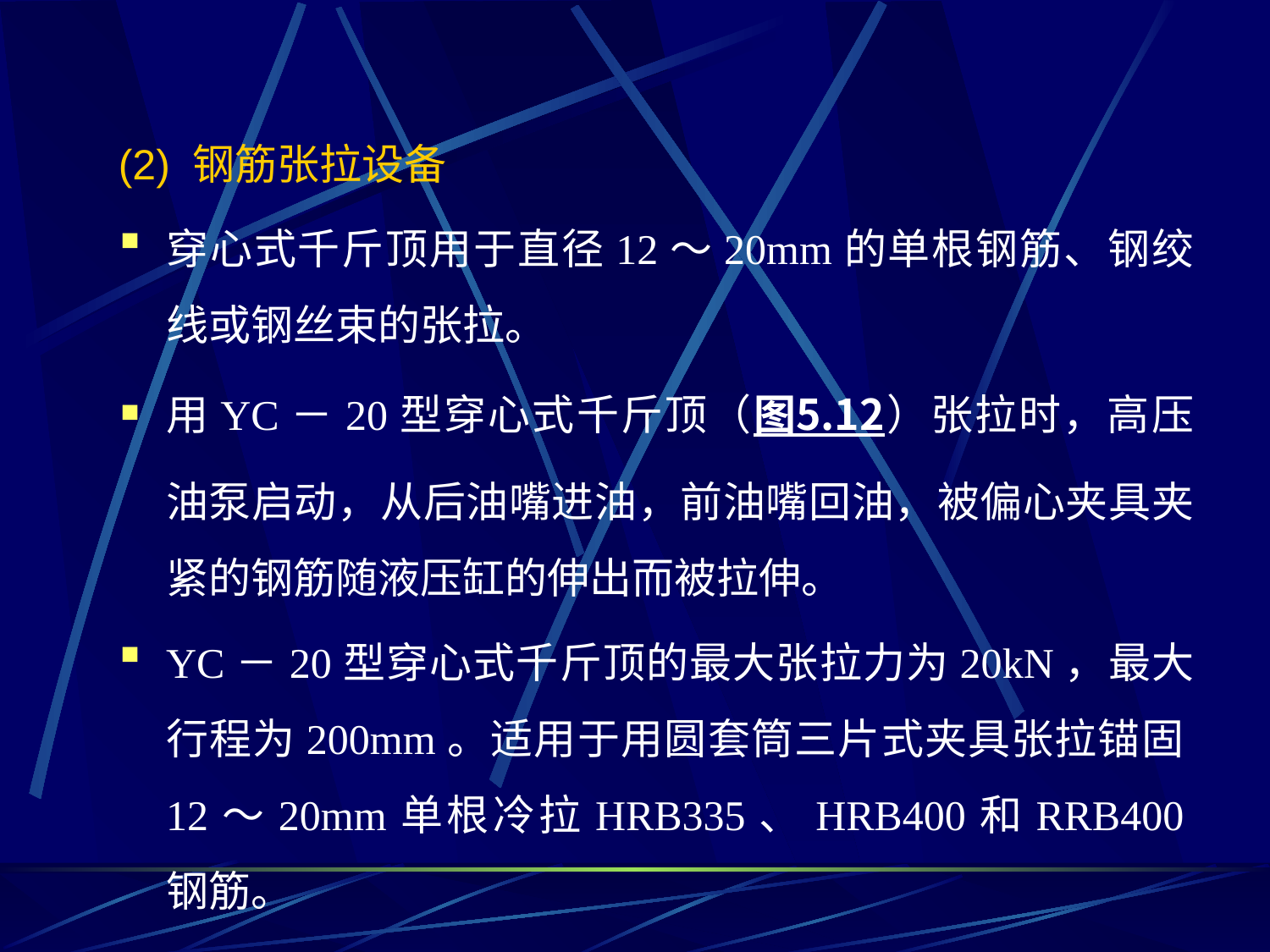

(2) 钢筋张拉设备
穿心式千斤顶用于直径12～20mm的单根钢筋、钢绞线或钢丝束的张拉。
用YC－20型穿心式千斤顶（图5.12）张拉时，高压油泵启动，从后油嘴进油，前油嘴回油，被偏心夹具夹紧的钢筋随液压缸的伸出而被拉伸。
YC－20型穿心式千斤顶的最大张拉力为20kN，最大行程为200mm。适用于用圆套筒三片式夹具张拉锚固12～20mm单根冷拉HRB335、HRB400和RRB400钢筋。